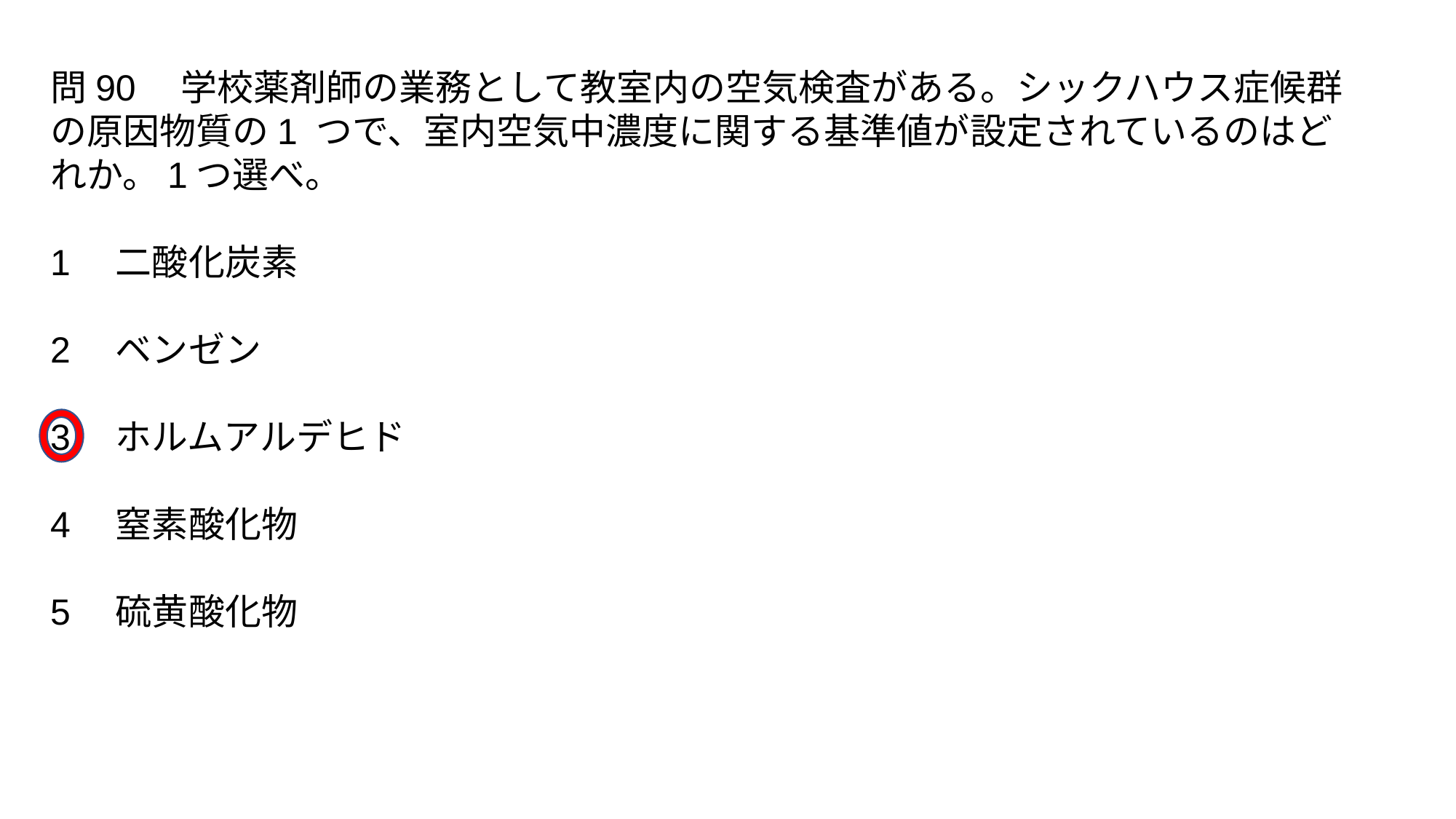

問90　学校薬剤師の業務として教室内の空気検査がある。シックハウス症候群の原因物質の1 つで、室内空気中濃度に関する基準値が設定されているのはどれか。1つ選べ。

1　二酸化炭素

2　ベンゼン

3　ホルムアルデヒド

4　窒素酸化物

5　硫黄酸化物